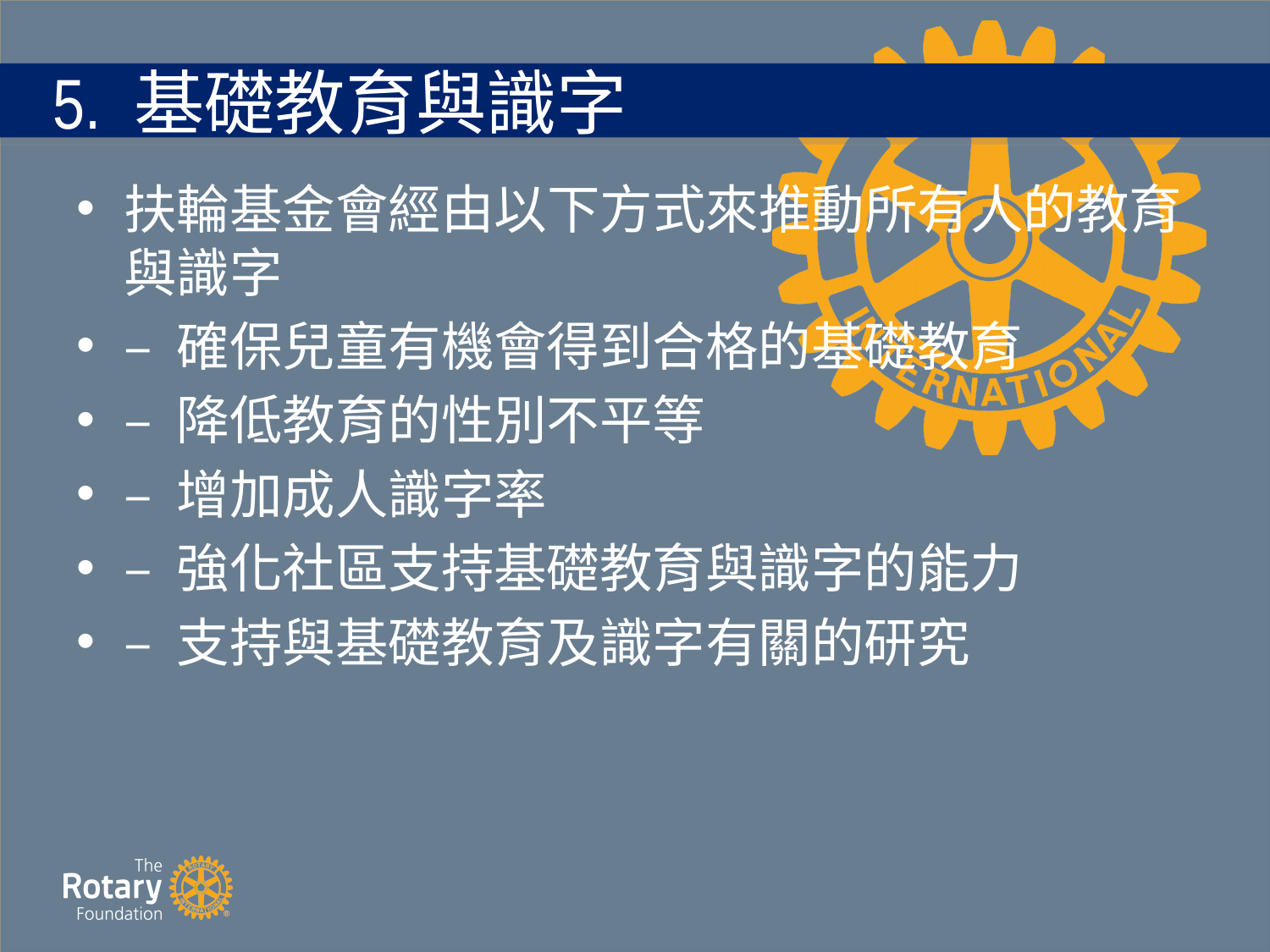

# 5. 基礎教育與識字
扶輪基金會經由以下方式來推動所有人的教育與識字
– 確保兒童有機會得到合格的基礎教育
– 降低教育的性別不平等
– 增加成人識字率
– 強化社區支持基礎教育與識字的能力
– 支持與基礎教育及識字有關的研究